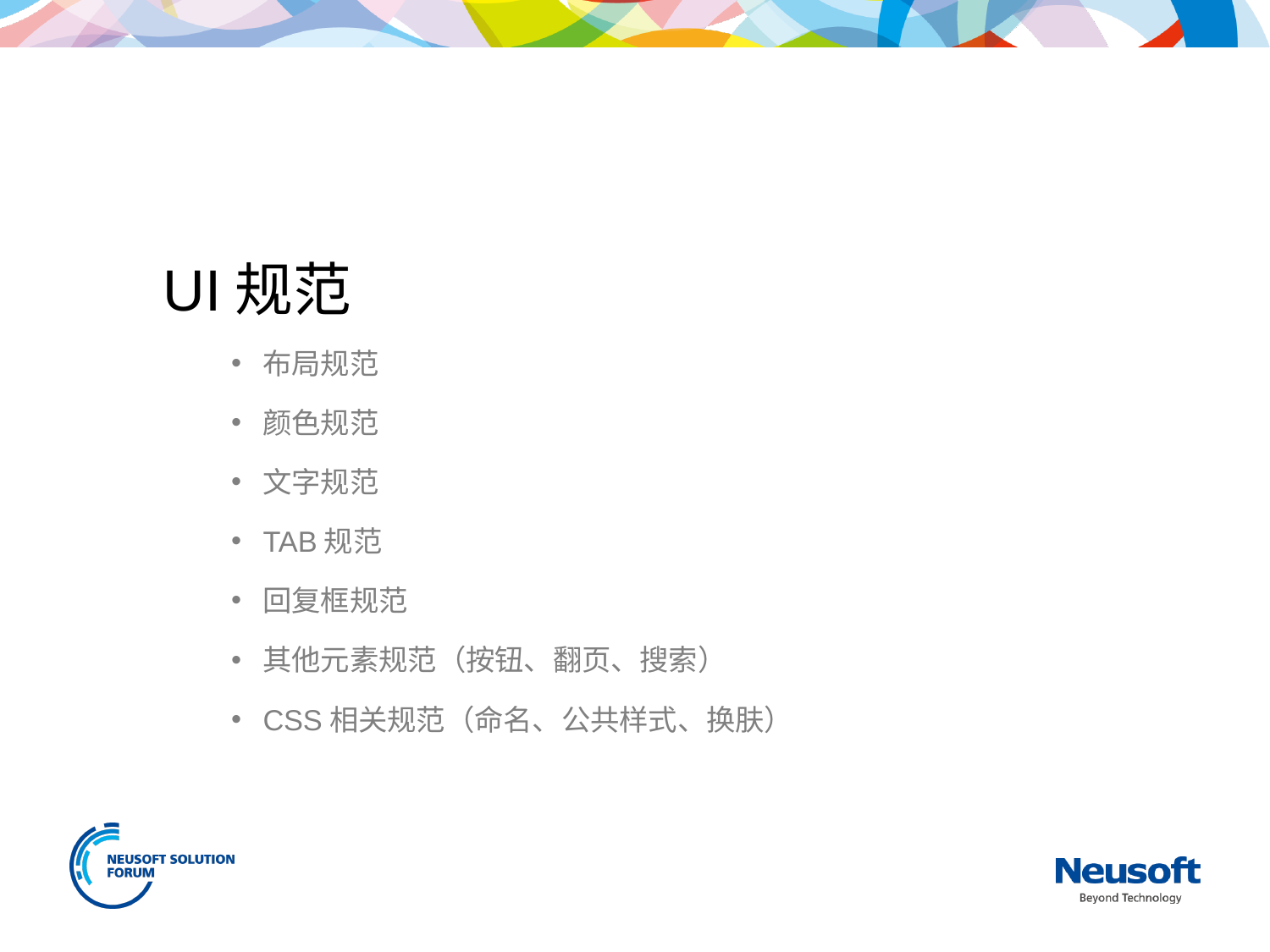

UI规范
布局规范
颜色规范
文字规范
TAB规范
回复框规范
其他元素规范（按钮、翻页、搜索）
CSS相关规范（命名、公共样式、换肤）